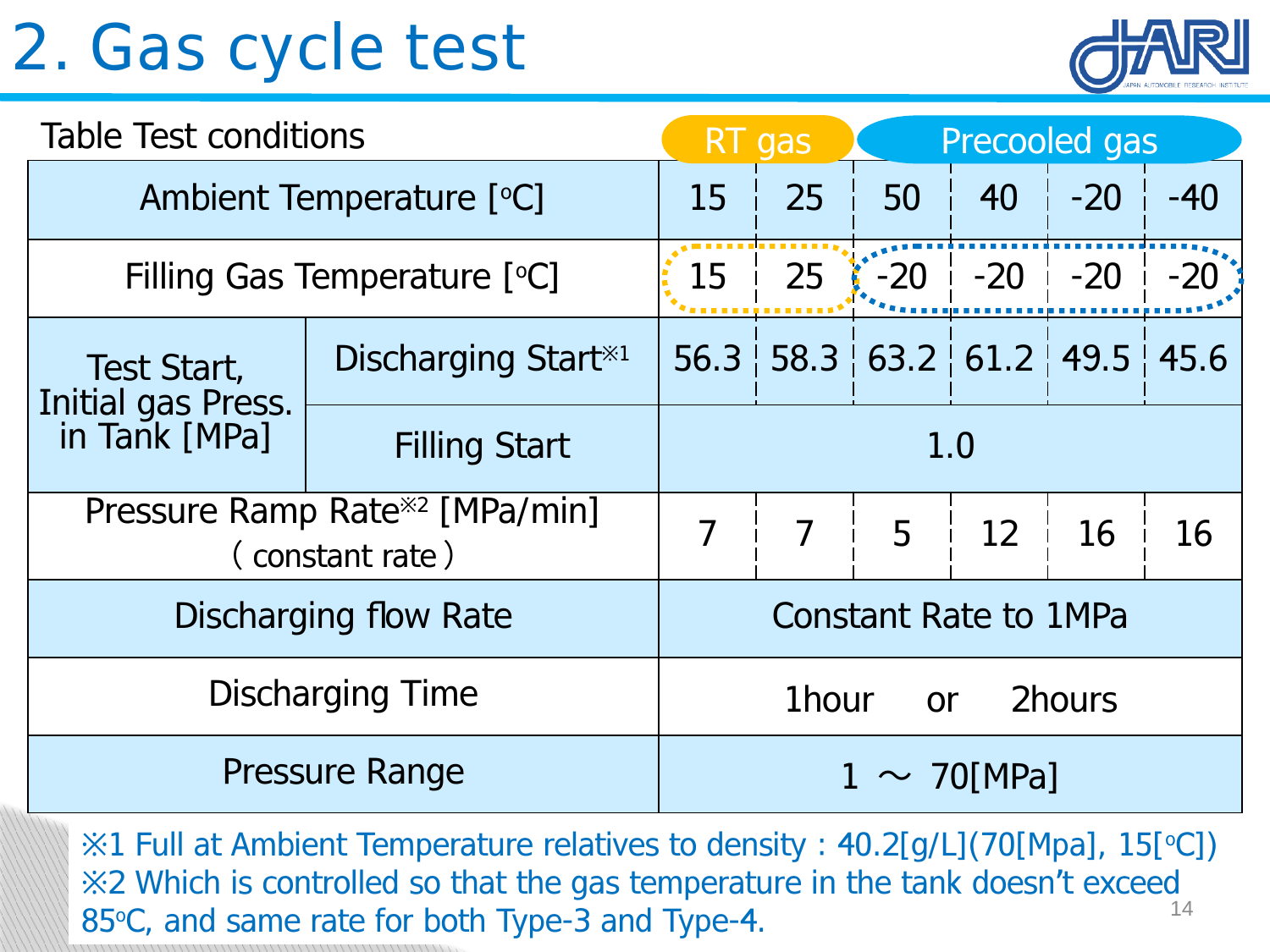

2. Gas cycle test
Table Test conditions
RT gas
Precooled gas
| Ambient Temperature [oC] |  | 15 | 25 | 50 | 40 | -20 | -40 |
| --- | --- | --- | --- | --- | --- | --- | --- |
| Filling Gas Temperature [oC] |  | 15 | 25 | -20 | -20 | -20 | -20 |
| Test Start, Initial gas Press. in Tank [MPa] | Discharging Start※1 | 56.3 | 58.3 | 63.2 | 61.2 | 49.5 | 45.6 |
|  | Filling Start | 1.0 |  |  |  |  |  |
| Pressure Ramp Rate※2 [MPa/min] （constant rate） |  | 7 | 7 | 5 | 12 | 16 | 16 |
| Discharging flow Rate |  | Constant Rate to 1MPa |  |  |  |  |  |
| Discharging Time |  | 1hour　or　2hours |  |  |  |  |  |
| Pressure Range |  | 1 ～ 70[MPa] |  |  |  |  |  |

※ 各試験条件において，VH4とVH3容器は同じ充填速度で実施
　　　（VH4容器が85℃を超えない速度または16MPa/min）
※1 Full at Ambient Temperature relatives to density : 40.2[g/L](70[Mpa], 15[oC])
※2 Which is controlled so that the gas temperature in the tank doesn’t exceed 85oC, and same rate for both Type-3 and Type-4.
14